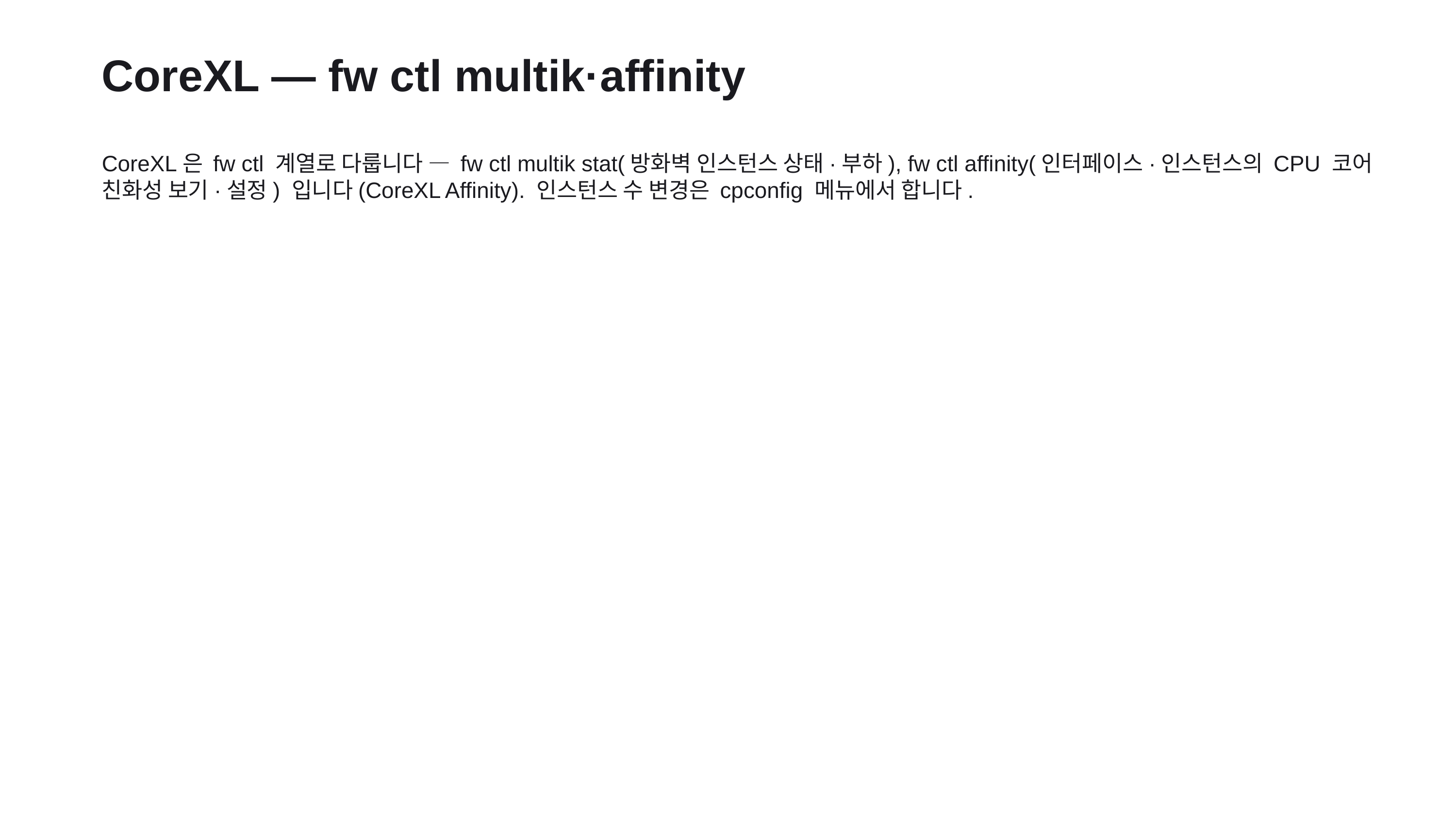

CoreXL — fw ctl multik·affinity
CoreXL은 fw ctl 계열로 다룹니다 — fw ctl multik stat(방화벽 인스턴스 상태·부하), fw ctl affinity(인터페이스·인스턴스의 CPU 코어 친화성 보기·설정) 입니다(CoreXL Affinity). 인스턴스 수 변경은 cpconfig 메뉴에서 합니다.